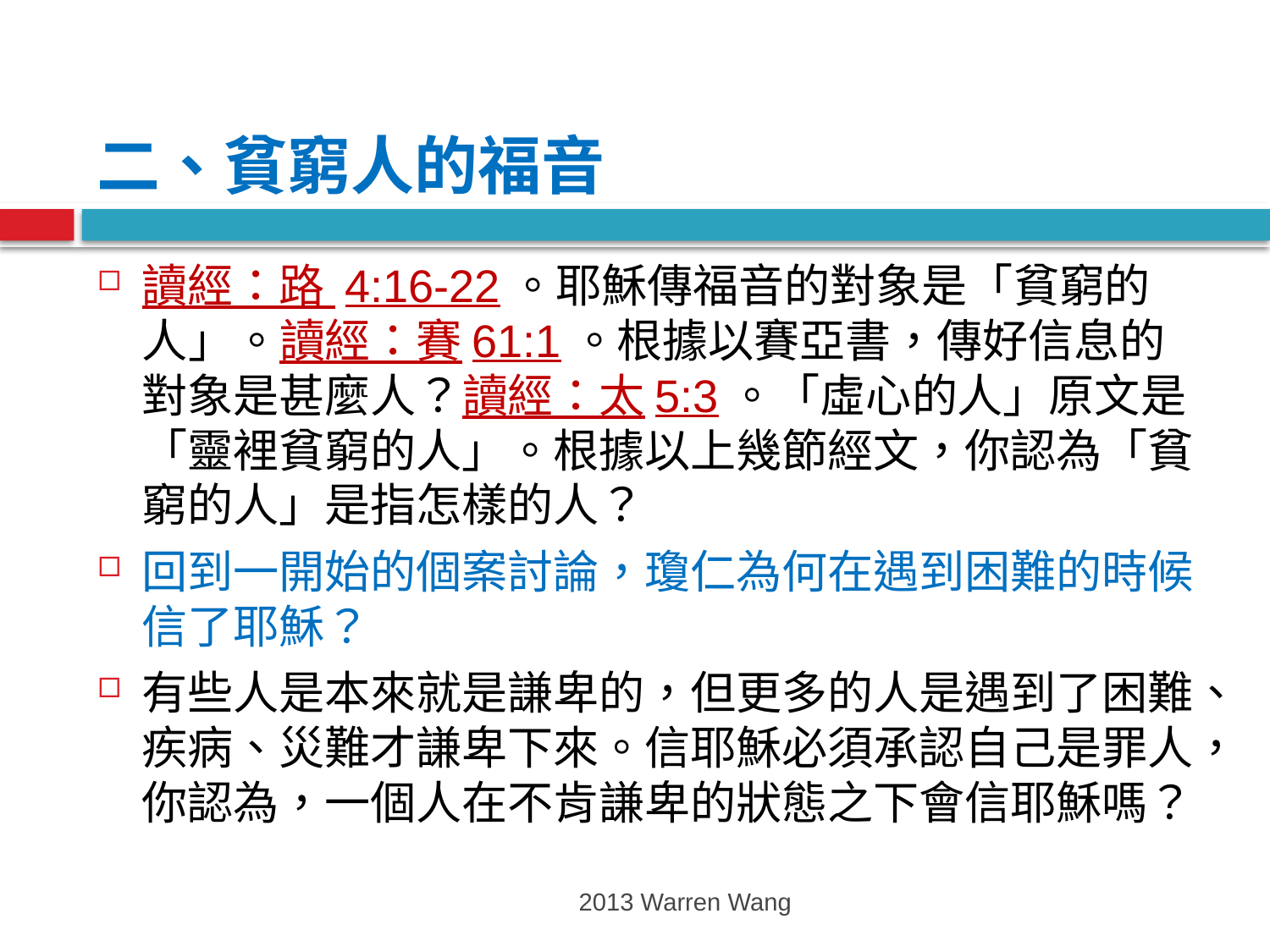

# 二、貧窮人的福音
讀經：路 4:16-22。耶穌傳福音的對象是「貧窮的人」。讀經：賽61:1。根據以賽亞書，傳好信息的對象是甚麼人？讀經：太5:3。「虛心的人」原文是「靈裡貧窮的人」。根據以上幾節經文，你認為「貧窮的人」是指怎樣的人？
回到一開始的個案討論，瓊仁為何在遇到困難的時候信了耶穌？
有些人是本來就是謙卑的，但更多的人是遇到了困難、疾病、災難才謙卑下來。信耶穌必須承認自己是罪人，你認為，一個人在不肯謙卑的狀態之下會信耶穌嗎？
2013 Warren Wang